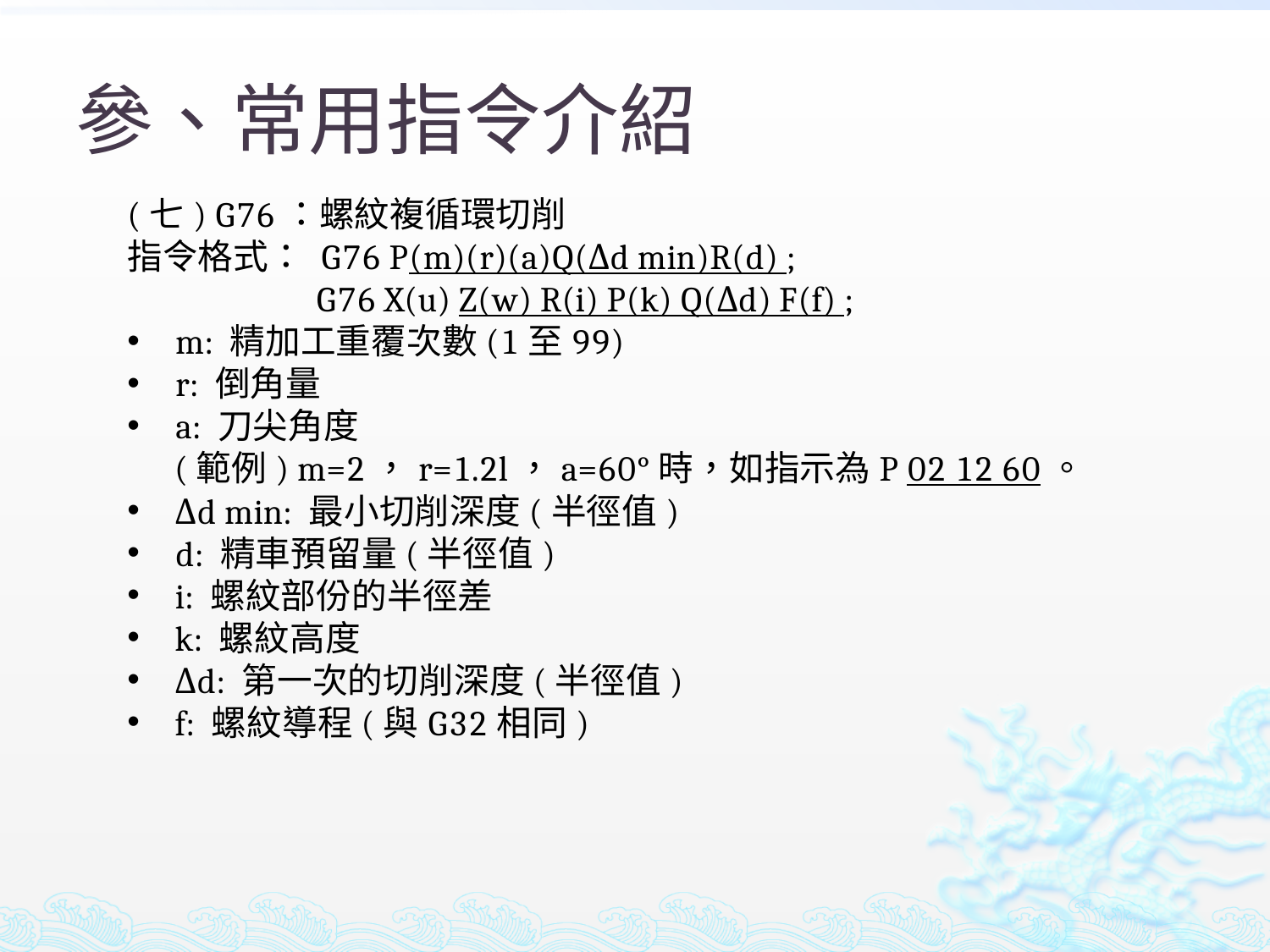

# 參、常用指令介紹
(七) G76：螺紋複循環切削
指令格式： G76 P(m)(r)(a)Q(Δd min)R(d) ;
                        G76 X(u) Z(w) R(i) P(k) Q(Δd) F(f) ;
m: 精加工重覆次數(1至99)
r: 倒角量
a: 刀尖角度
      (範例) m=2，r=1.2l，a=60°時，如指示為P 02 12 60。
Δd min: 最小切削深度(半徑值)
d: 精車預留量(半徑值)
i: 螺紋部份的半徑差
k: 螺紋高度
Δd: 第一次的切削深度(半徑值)
f: 螺紋導程(與G32相同)